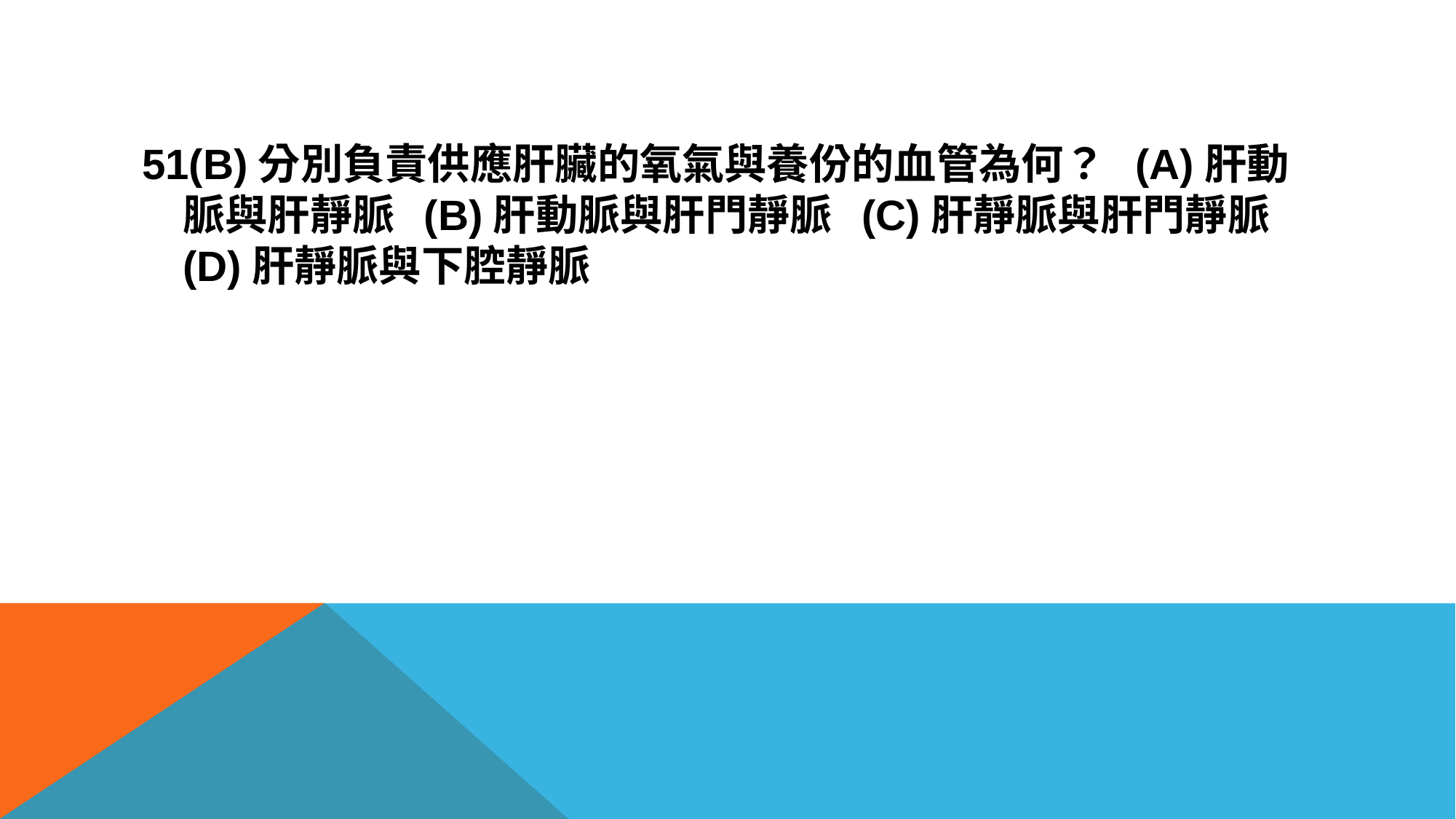

#
51(B)分別負責供應肝臟的氧氣與養份的血管為何？  (A)肝動脈與肝靜脈  (B)肝動脈與肝門靜脈  (C)肝靜脈與肝門靜脈  (D)肝靜脈與下腔靜脈